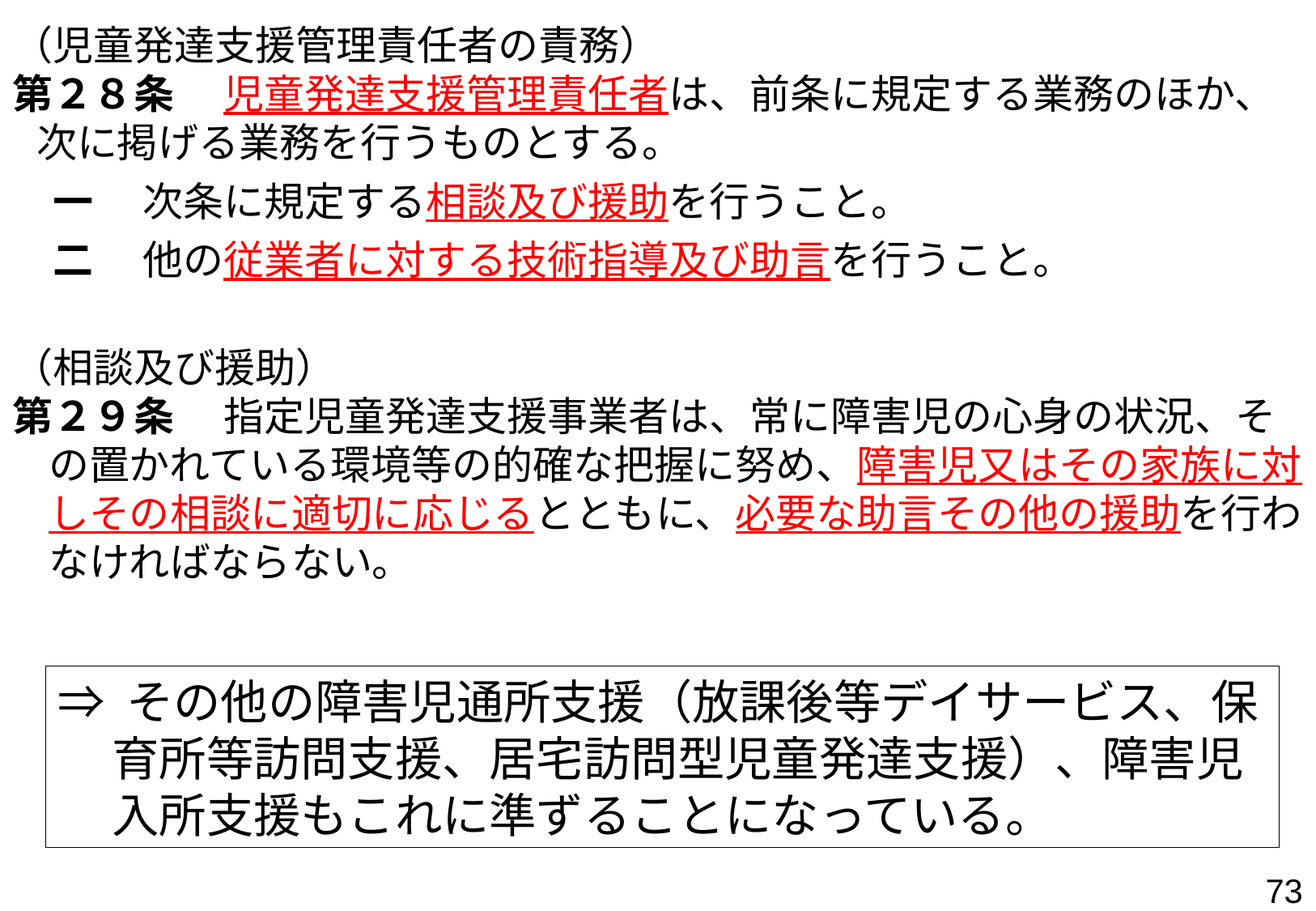

（児童発達支援管理責任者の責務）
第２８条 　児童発達支援管理責任者は、前条に規定する業務のほか、次に掲げる業務を行うものとする。
　一 　次条に規定する相談及び援助を行うこと。
　二 　他の従業者に対する技術指導及び助言を行うこと。

（相談及び援助）
第２９条 　指定児童発達支援事業者は、常に障害児の心身の状況、その置かれている環境等の的確な把握に努め、障害児又はその家族に対しその相談に適切に応じるとともに、必要な助言その他の援助を行わなければならない。

⇒ その他の障害児通所支援（放課後等デイサービス、保育所等訪問支援、居宅訪問型児童発達支援）、障害児入所支援もこれに準ずることになっている。
73